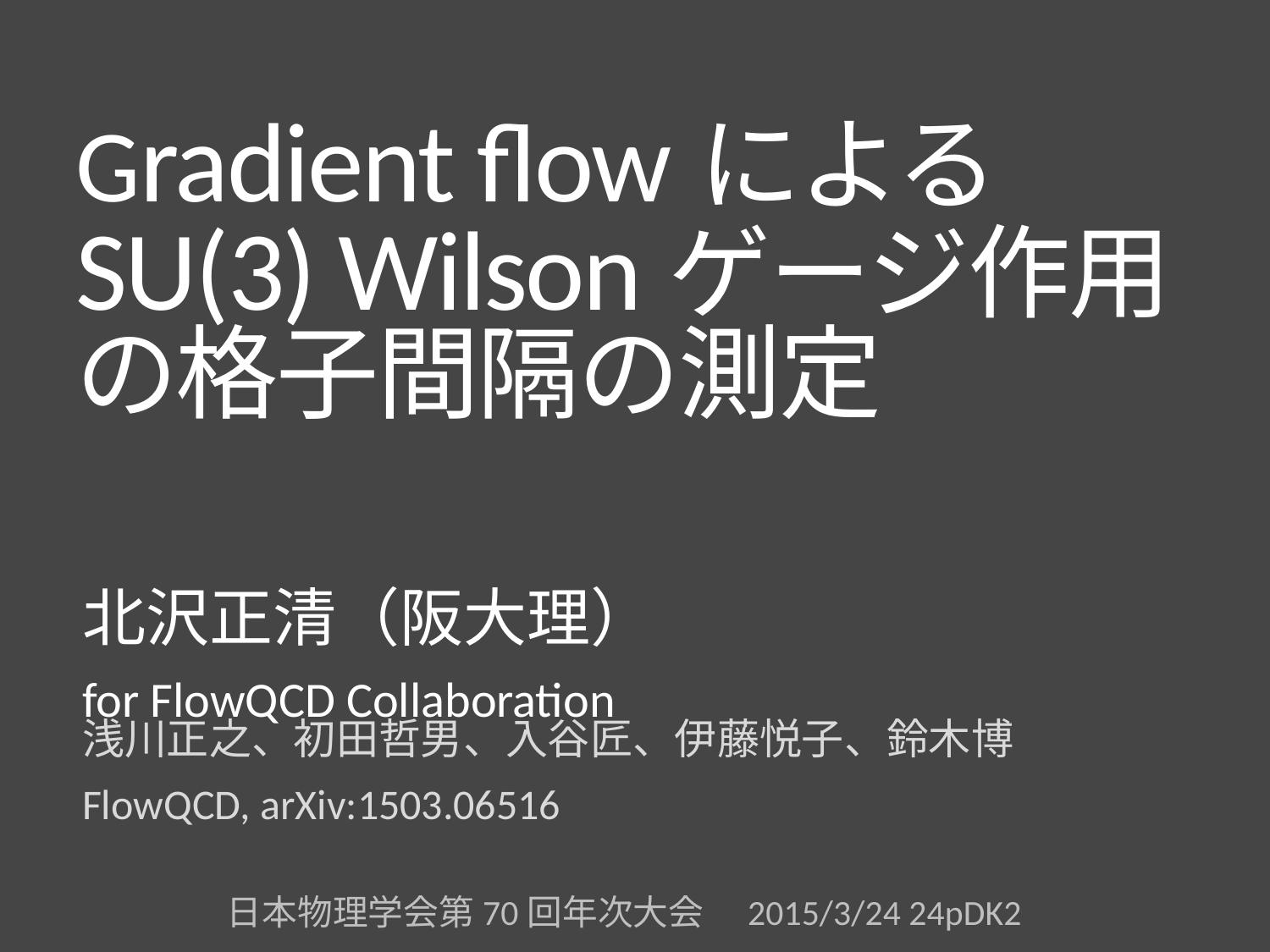

# Gradient flowによるSU(3) Wilsonゲージ作用の格子間隔の測定
北沢正清（阪大理）
for FlowQCD Collaboration
浅川正之、初田哲男、入谷匠、伊藤悦子、鈴木博
FlowQCD, arXiv:1503.06516
日本物理学会第70回年次大会　2015/3/24 24pDK2